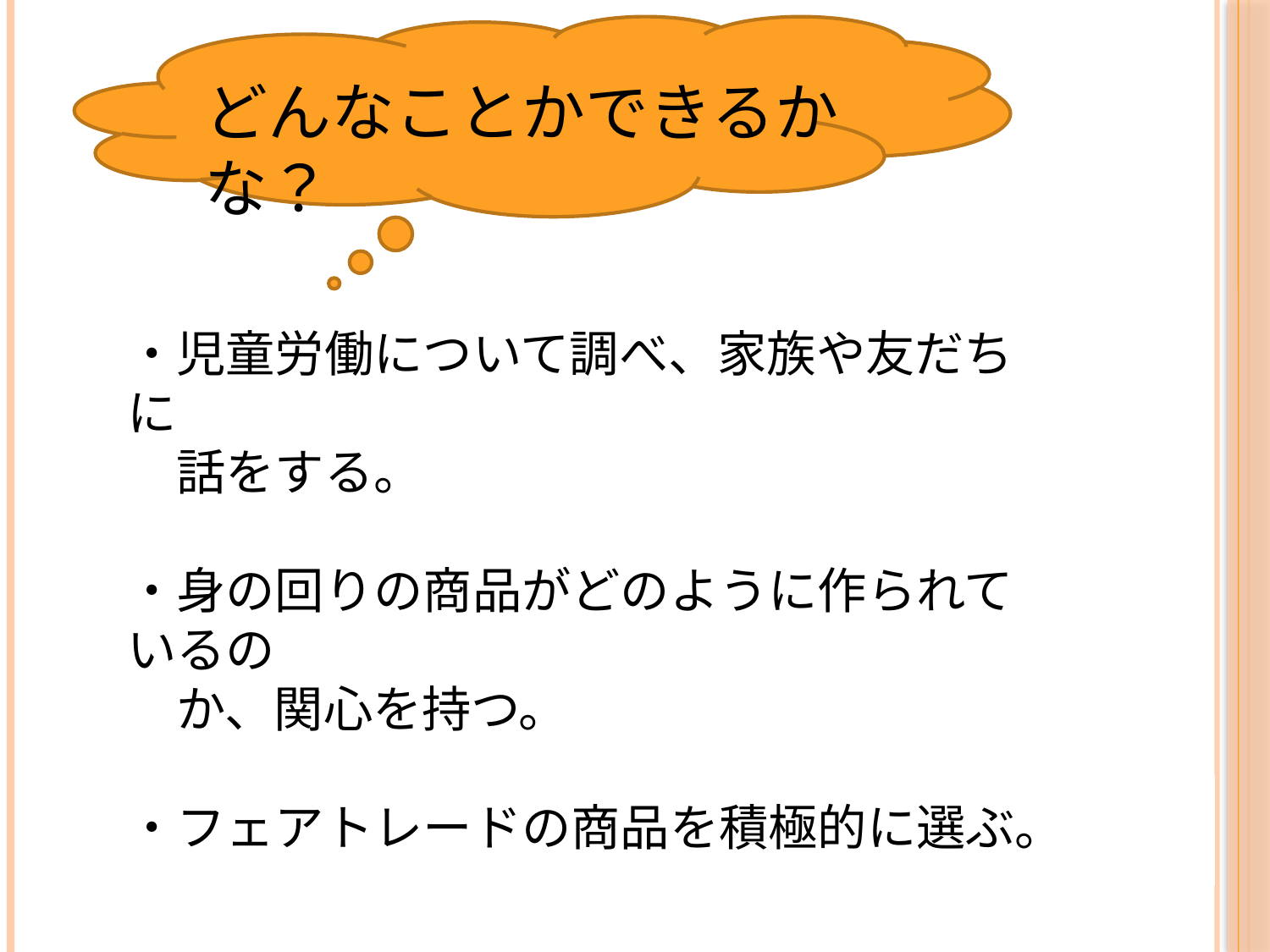

どんなことかできるかな？
・児童労働について調べ、家族や友だちに
　話をする。

・身の回りの商品がどのように作られているの
　か、関心を持つ。

・フェアトレードの商品を積極的に選ぶ。

　　　　　　　　　　　　　　　　　　　　　　　　　など